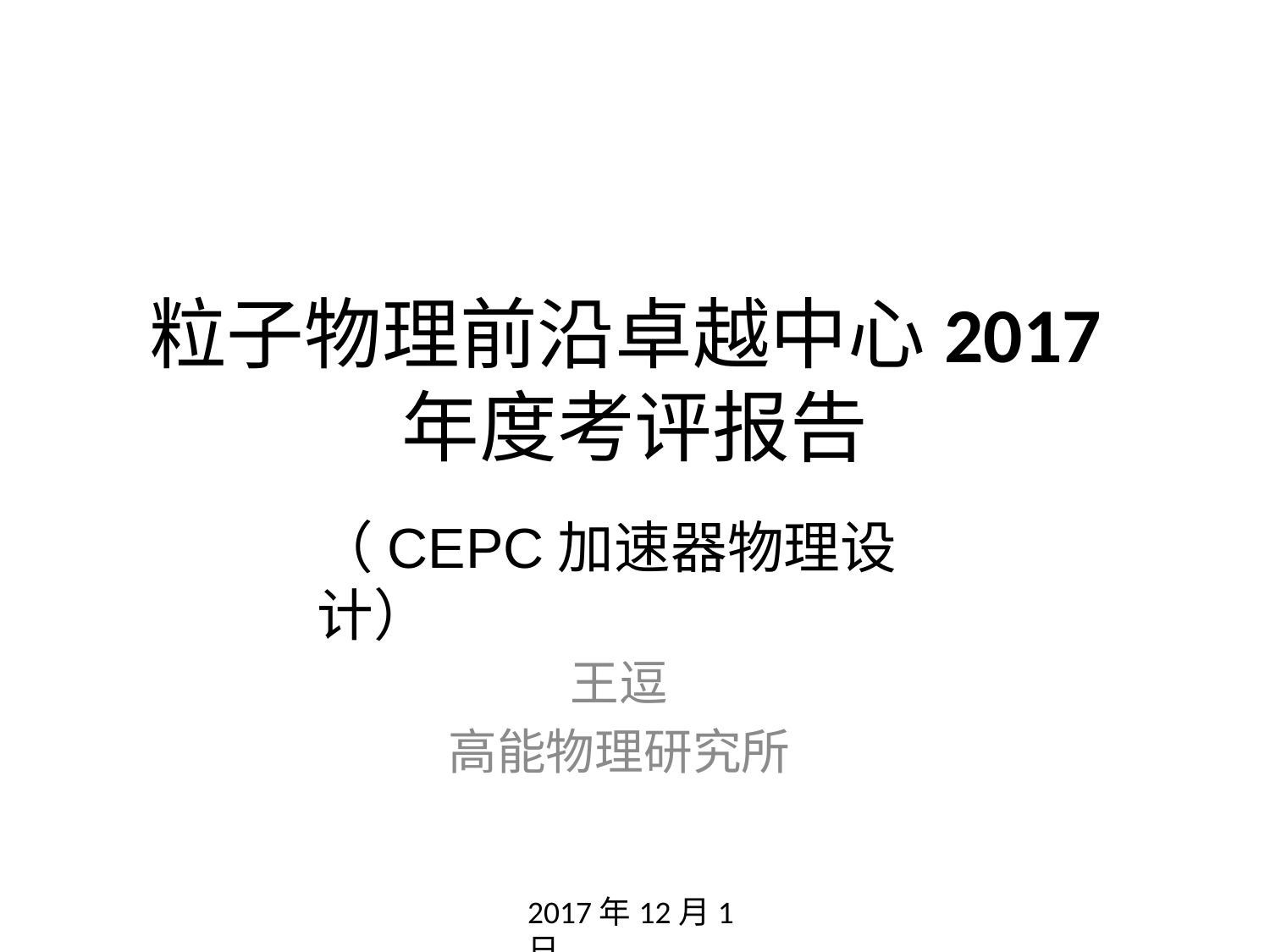

# 粒子物理前沿卓越中心2017年度考评报告
（CEPC加速器物理设计）
王逗
高能物理研究所
2017年12月1日